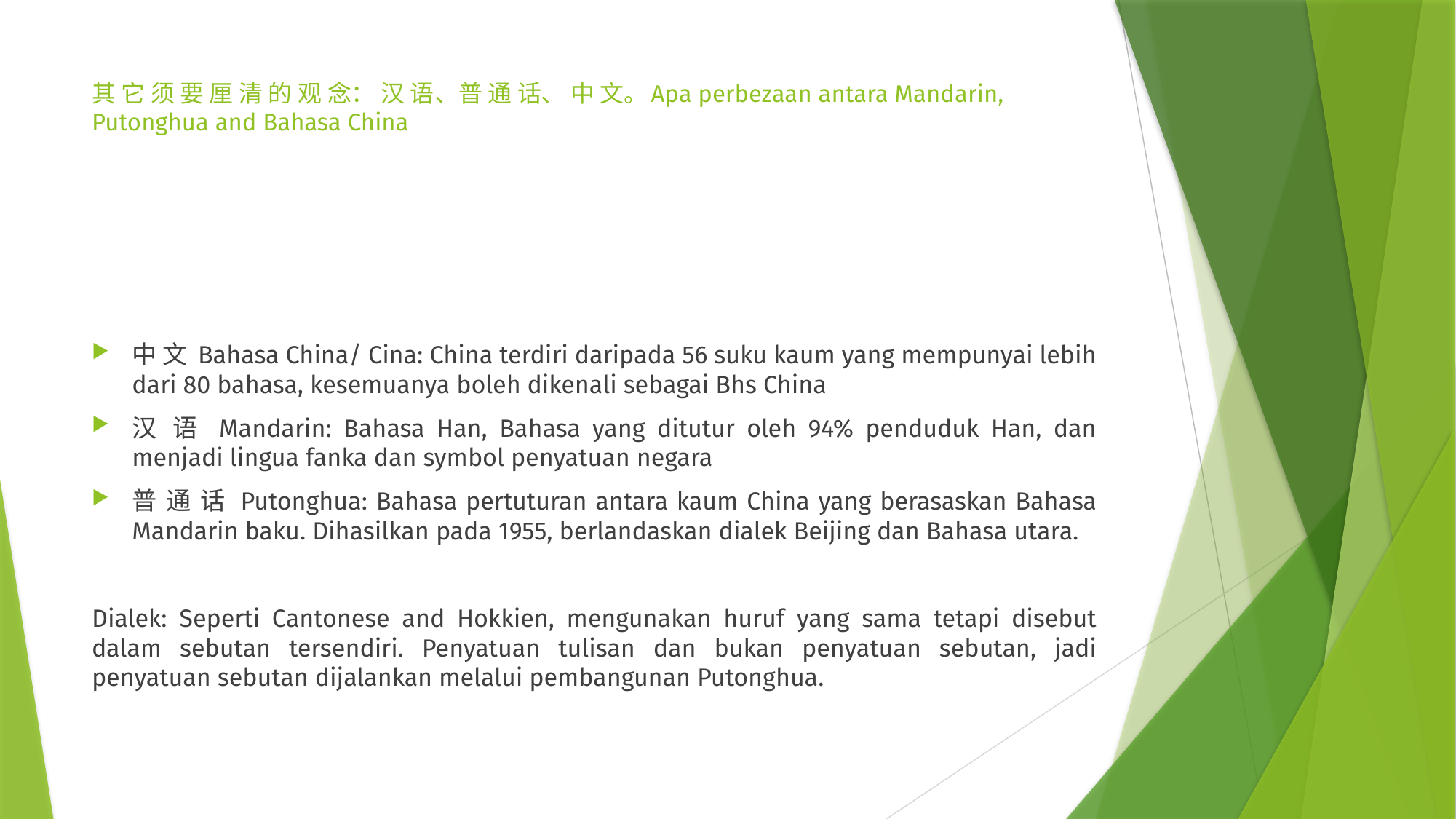

# 其 它 须 要 厘 清 的 观 念： 汉 语、普 通 话、 中 文。Apa perbezaan antara Mandarin, Putonghua and Bahasa China

中 文 Bahasa China/ Cina: China terdiri daripada 56 suku kaum yang mempunyai lebih dari 80 bahasa, kesemuanya boleh dikenali sebagai Bhs China
汉 语 Mandarin: Bahasa Han, Bahasa yang ditutur oleh 94% penduduk Han, dan menjadi lingua fanka dan symbol penyatuan negara
普 通 话 Putonghua: Bahasa pertuturan antara kaum China yang berasaskan Bahasa Mandarin baku. Dihasilkan pada 1955, berlandaskan dialek Beijing dan Bahasa utara.

Dialek: Seperti Cantonese and Hokkien, mengunakan huruf yang sama tetapi disebut dalam sebutan tersendiri. Penyatuan tulisan dan bukan penyatuan sebutan, jadi penyatuan sebutan dijalankan melalui pembangunan Putonghua.